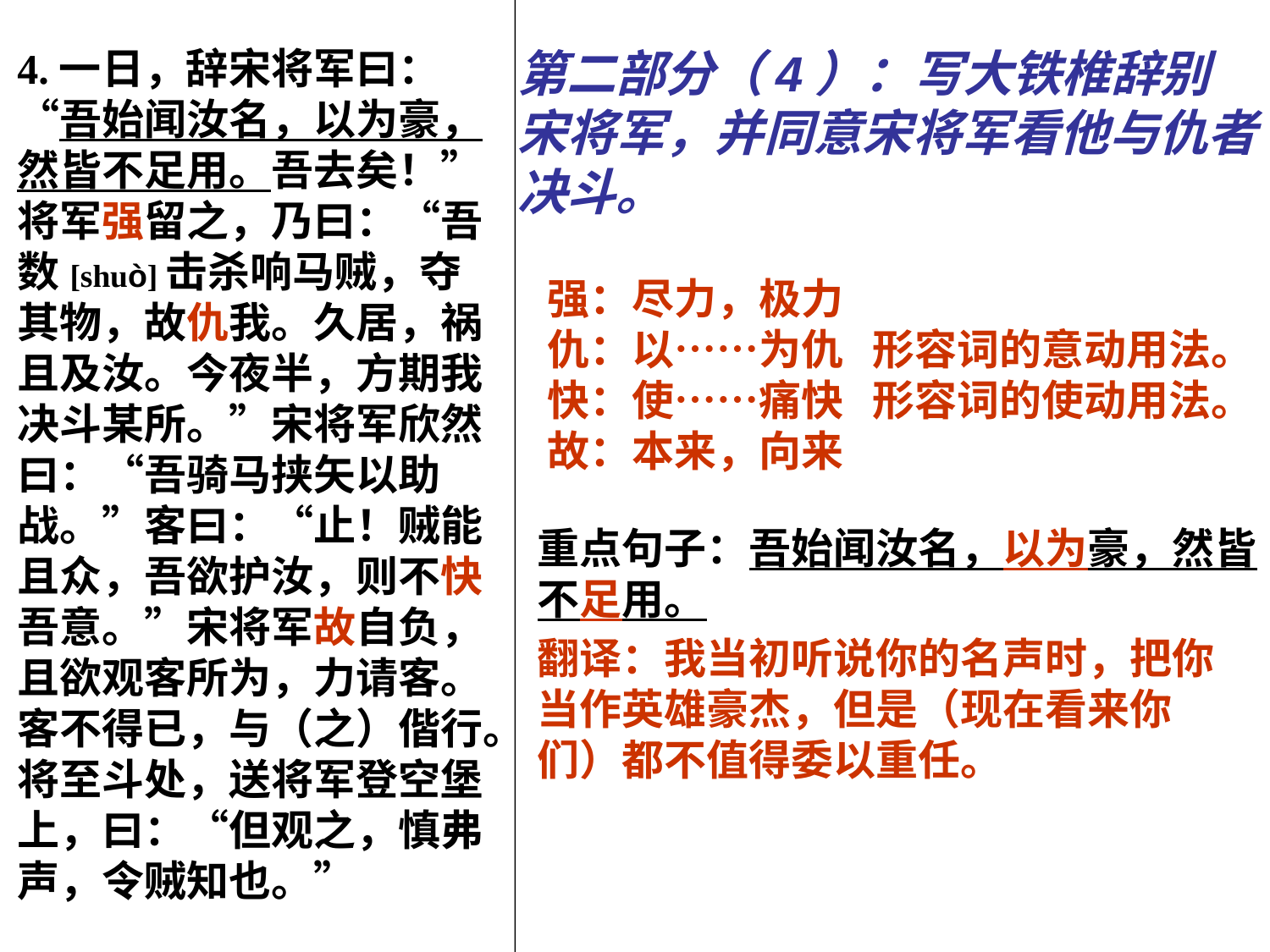

4.一日，辞宋将军曰：“吾始闻汝名，以为豪，然皆不足用。吾去矣！”将军强留之，乃曰：“吾数[shuò]击杀响马贼，夺其物，故仇我。久居，祸且及汝。今夜半，方期我决斗某所。”宋将军欣然曰：“吾骑马挟矢以助战。”客曰：“止！贼能且众，吾欲护汝，则不快吾意。”宋将军故自负，且欲观客所为，力请客。客不得已，与（之）偕行。将至斗处，送将军登空堡上，曰：“但观之，慎弗声，令贼知也。”
第二部分（4）：写大铁椎辞别宋将军，并同意宋将军看他与仇者决斗。
强：尽力，极力
仇：以……为仇   形容词的意动用法。
快：使……痛快   形容词的使动用法。
故：本来，向来
重点句子：吾始闻汝名，以为豪，然皆不足用。
翻译：我当初听说你的名声时，把你当作英雄豪杰，但是（现在看来你们）都不值得委以重任。